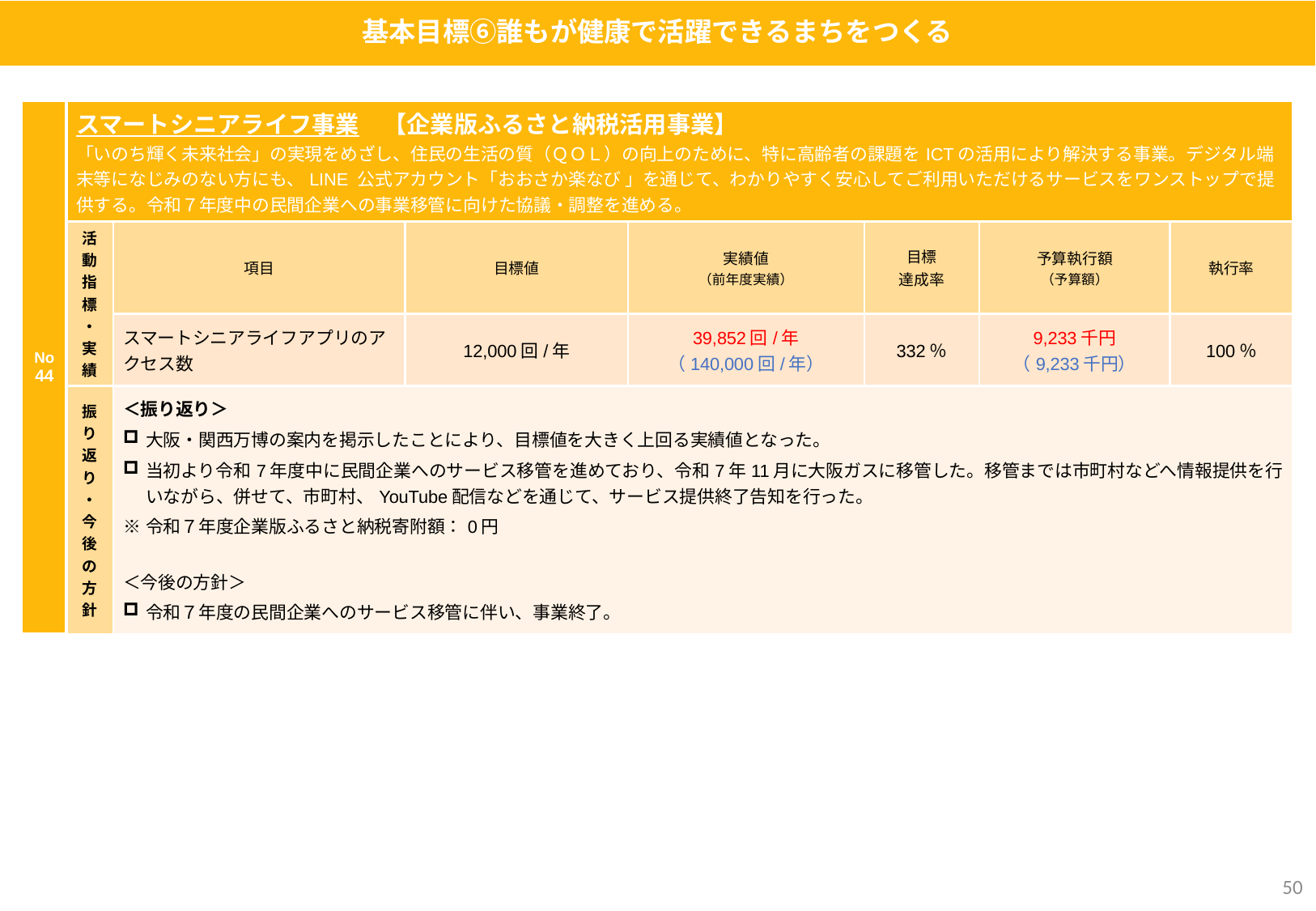

基本目標⑥誰もが健康で活躍できるまちをつくる
| No 44 | スマートシニアライフ事業　【企業版ふるさと納税活用事業】 「いのち輝く未来社会」の実現をめざし、住民の生活の質（ＱＯＬ）の向上のために、特に高齢者の課題をICTの活用により解決する事業。デジタル端末等になじみのない方にも、LINE 公式アカウント「おおさか楽なび 」を通じて、わかりやすく安心してご利用いただけるサービスをワンストップで提供する。令和７年度中の民間企業への事業移管に向けた協議・調整を進める。 |  |  |  |  |  |  |
| --- | --- | --- | --- | --- | --- | --- | --- |
|  | 活動指標・実績 | 項目 | 目標値 | 実績値 （前年度実績） | 目標 達成率 | 予算執行額 （予算額） | 執行率 |
|  |  | スマートシニアライフアプリのアクセス数 | 12,000回/年 | 39,852回/年 （140,000回/年） | 332％ | 9,233千円 （9,233千円） | 100％ |
|  | 振り返り・ 今後の方針 | ＜振り返り＞ 大阪・関西万博の案内を掲示したことにより、目標値を大きく上回る実績値となった。 当初より令和7年度中に民間企業へのサービス移管を進めており、令和7年11月に大阪ガスに移管した。移管までは市町村などへ情報提供を行いながら、併せて、市町村、YouTube配信などを通じて、サービス提供終了告知を行った。 ※令和７年度企業版ふるさと納税寄附額：0円 ＜今後の方針＞ 令和７年度の民間企業へのサービス移管に伴い、事業終了。 |  |  |  |  |  |
50